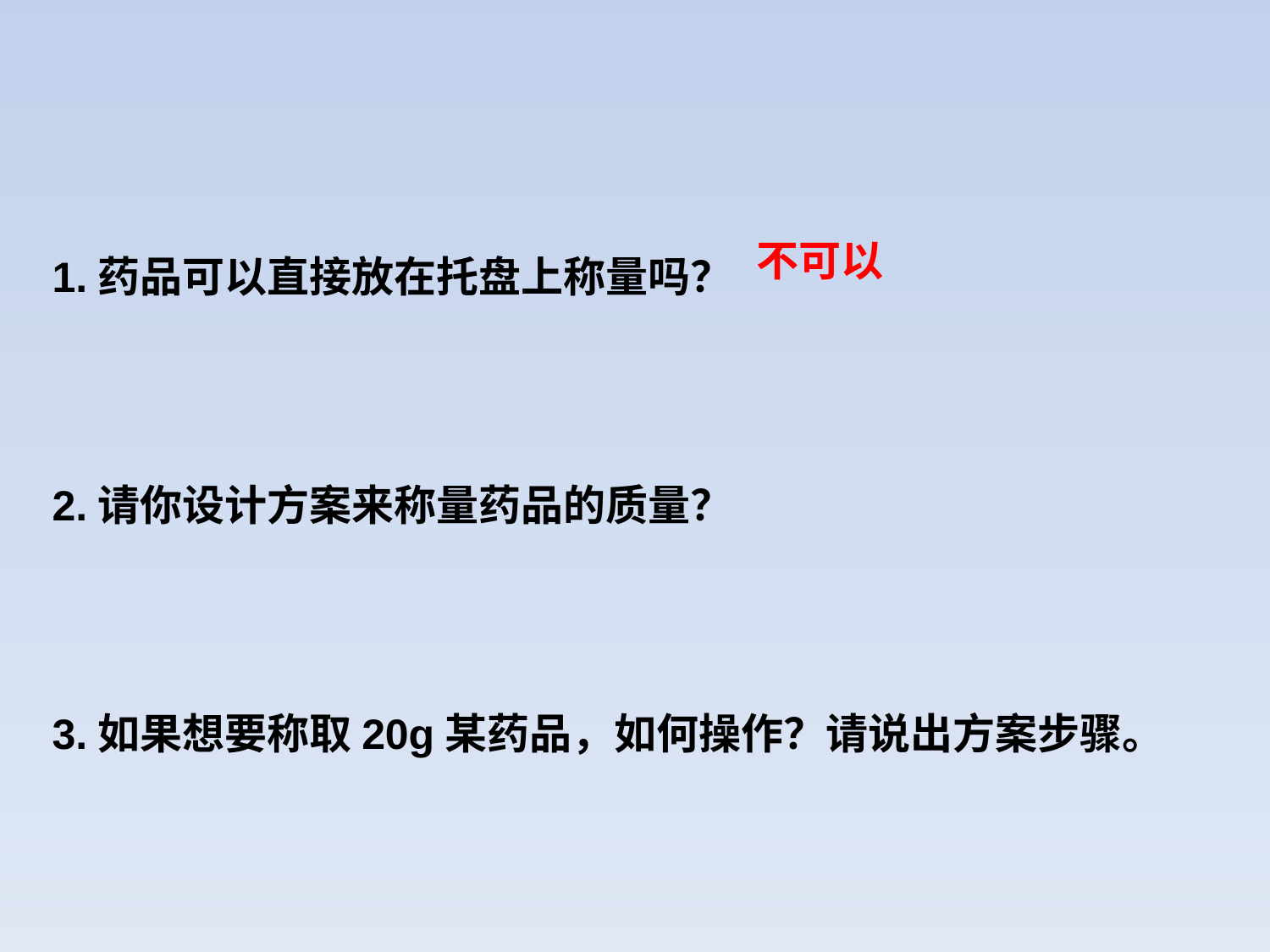

1.药品可以直接放在托盘上称量吗？

2.请你设计方案来称量药品的质量？

3.如果想要称取20g某药品，如何操作？请说出方案步骤。

不可以